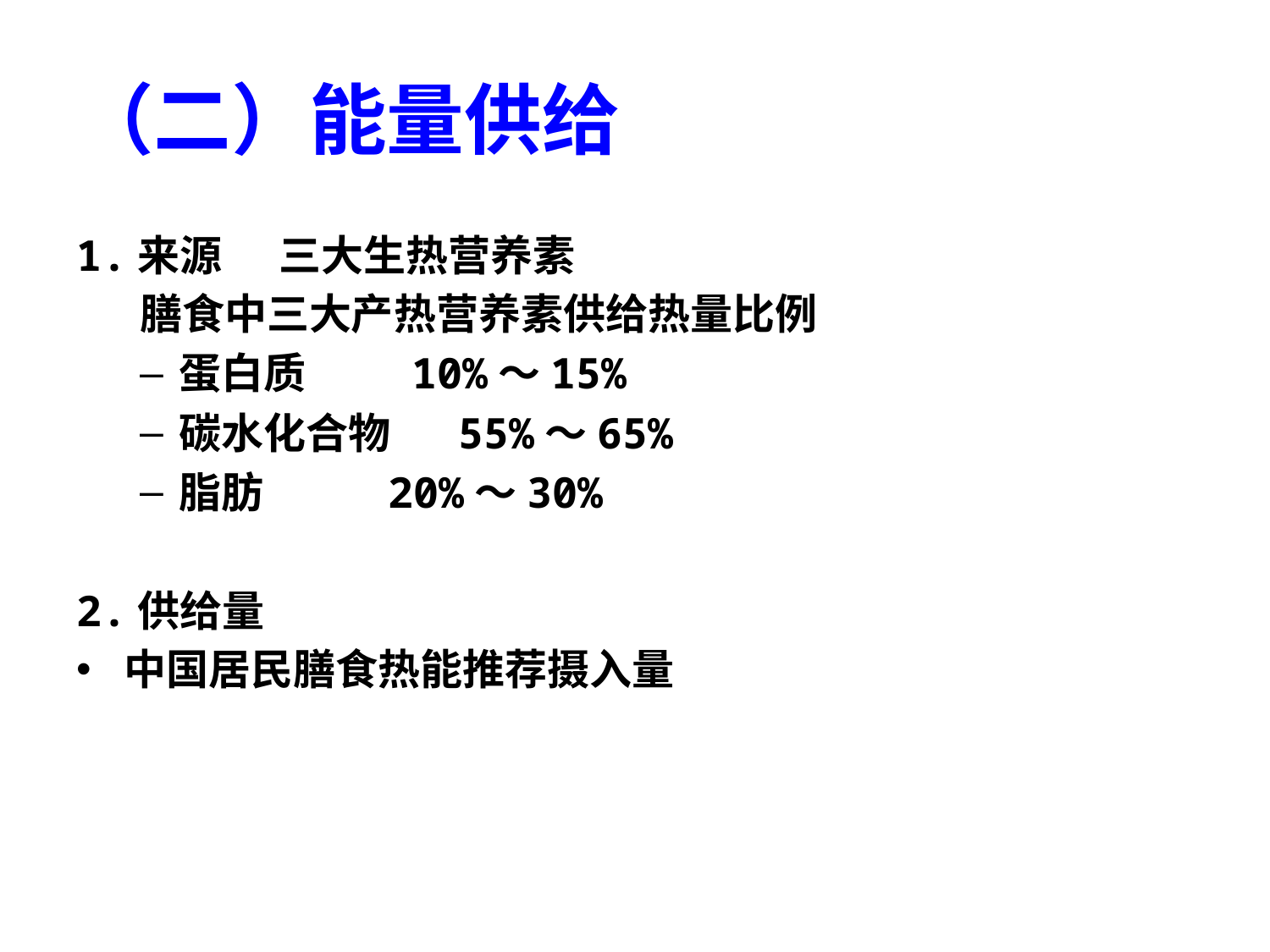

# （二）能量供给
1.来源      三大生热营养素
膳食中三大产热营养素供给热量比例
蛋白质          10%～15%
碳水化合物      55%～65%
脂肪            20%～30%

2.供给量
中国居民膳食热能推荐摄入量